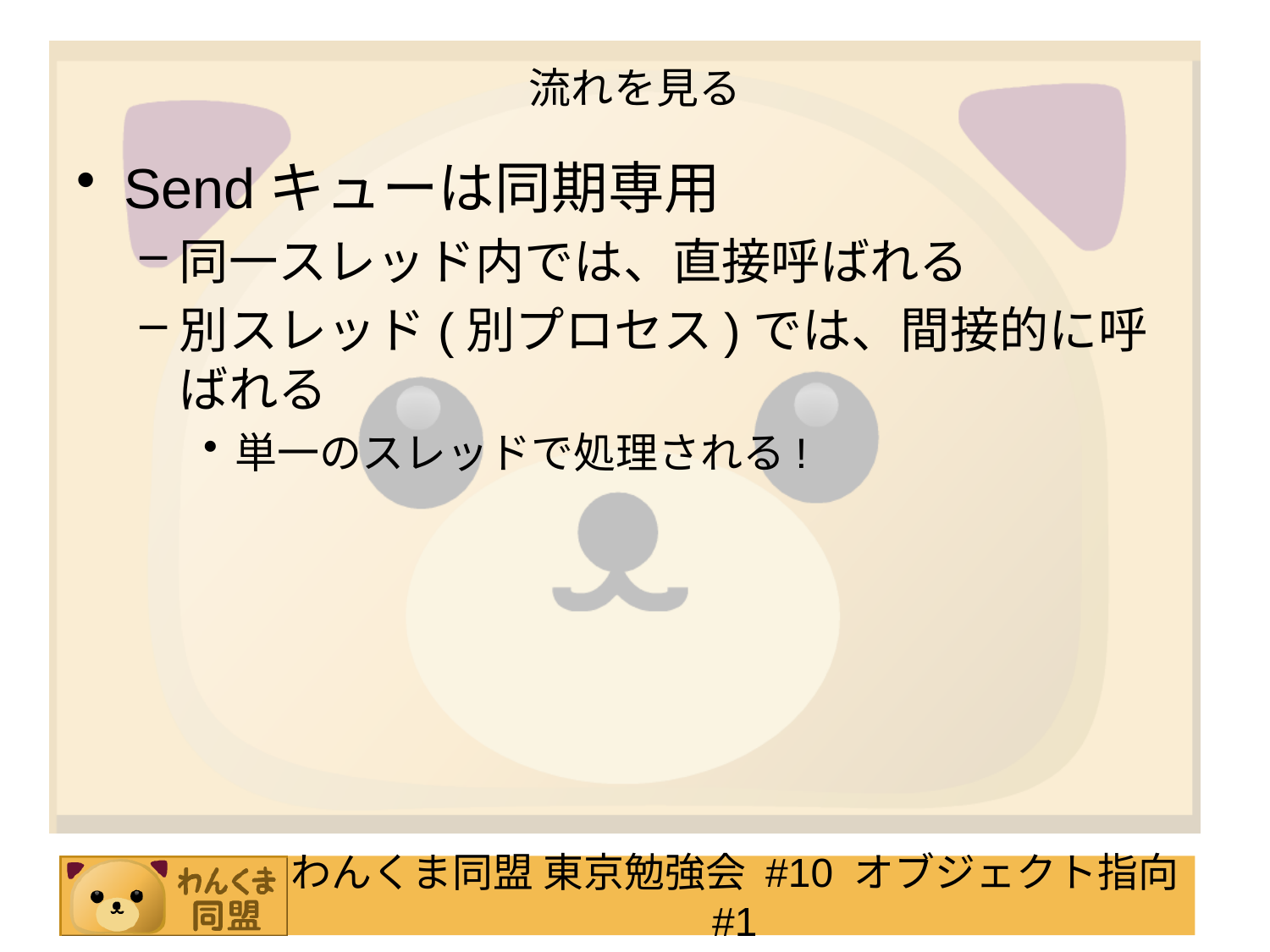

# 流れを見る
Sendキューは同期専用
同一スレッド内では、直接呼ばれる
別スレッド(別プロセス)では、間接的に呼ばれる
単一のスレッドで処理される!